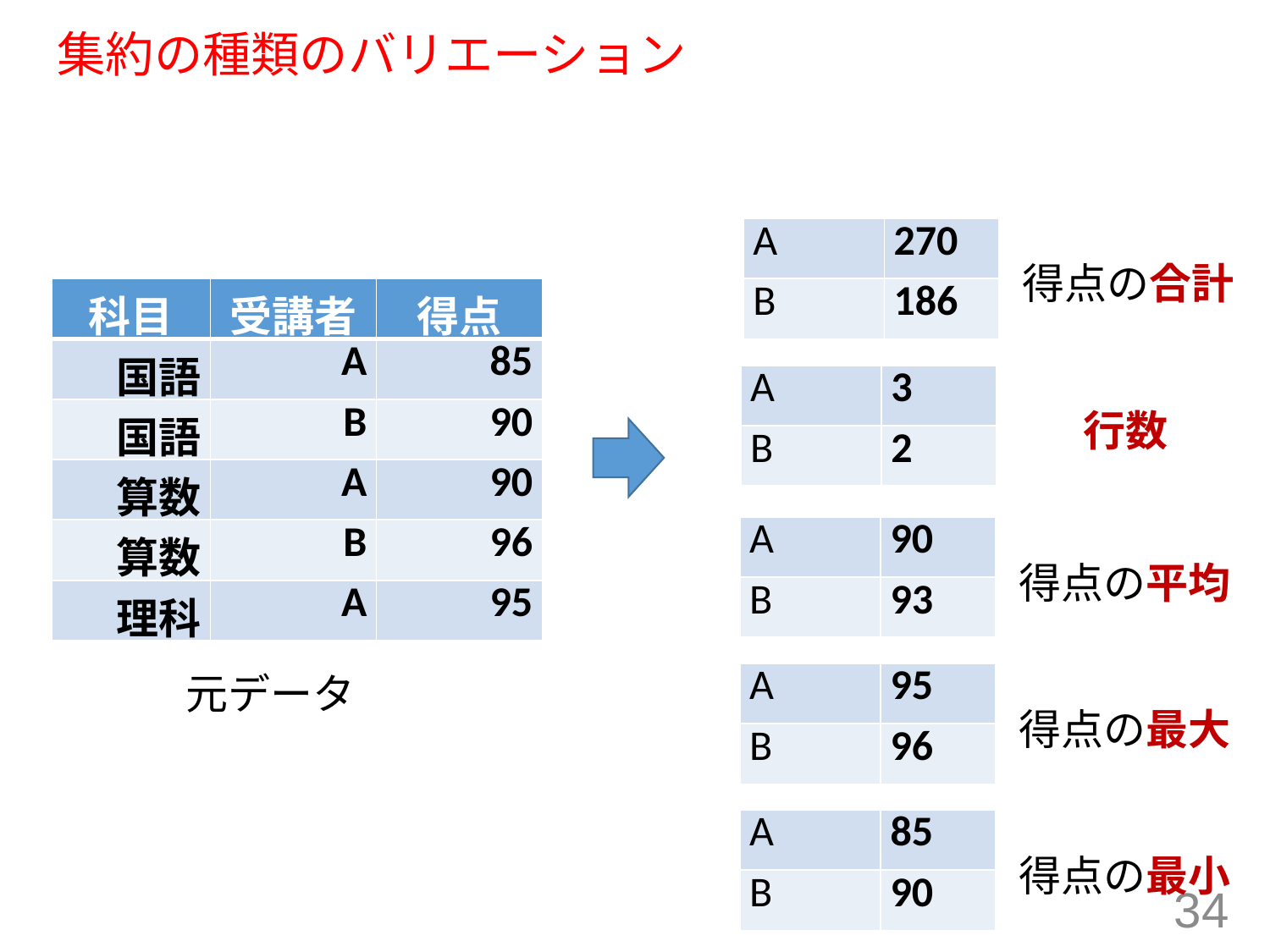

# 集約の種類のバリエーション
| A | 270 |
| --- | --- |
| B | 186 |
得点の合計
| 科目 | 受講者 | 得点 |
| --- | --- | --- |
| 国語 | A | 85 |
| 国語 | B | 90 |
| 算数 | A | 90 |
| 算数 | B | 96 |
| 理科 | A | 95 |
| A | 3 |
| --- | --- |
| B | 2 |
行数

| A | 90 |
| --- | --- |
| B | 93 |
得点の平均
元データ
| A | 95 |
| --- | --- |
| B | 96 |
得点の最大
| A | 85 |
| --- | --- |
| B | 90 |
得点の最小
34